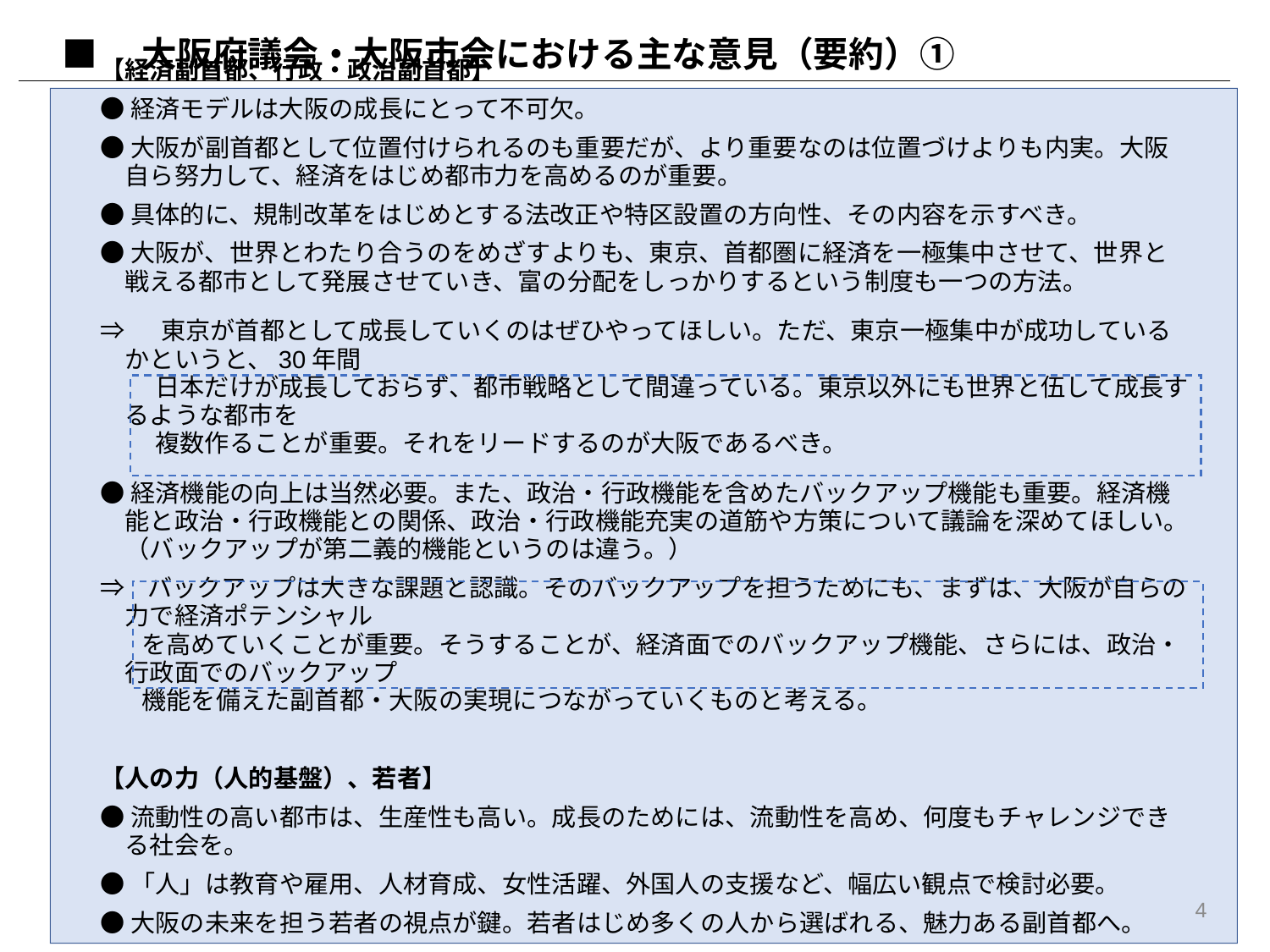

■　大阪府議会・大阪市会における主な意見（要約）①
【経済副首都、行政・政治副首都】
●経済モデルは大阪の成長にとって不可欠。
●大阪が副首都として位置付けられるのも重要だが、より重要なのは位置づけよりも内実。大阪自ら努力して、経済をはじめ都市力を高めるのが重要。
●具体的に、規制改革をはじめとする法改正や特区設置の方向性、その内容を示すべき。
●大阪が、世界とわたり合うのをめざすよりも、東京、首都圏に経済を一極集中させて、世界と戦える都市として発展させていき、富の分配をしっかりするという制度も一つの方法。
⇒　 東京が首都として成長していくのはぜひやってほしい。ただ、東京一極集中が成功しているかというと、30年間
　 日本だけが成長しておらず、都市戦略として間違っている。東京以外にも世界と伍して成長するような都市を
　 複数作ることが重要。それをリードするのが大阪であるべき。
●経済機能の向上は当然必要。また、政治・行政機能を含めたバックアップ機能も重要。経済機能と政治・行政機能との関係、政治・行政機能充実の道筋や方策について議論を深めてほしい。（バックアップが第二義的機能というのは違う。）
⇒   バックアップは大きな課題と認識。そのバックアップを担うためにも、まずは、大阪が自らの力で経済ポテンシャル
   を高めていくことが重要。そうすることが、経済面でのバックアップ機能、さらには、政治・行政面でのバックアップ
   機能を備えた副首都・大阪の実現につながっていくものと考える。

【人の力（人的基盤）、若者】
●流動性の高い都市は、生産性も高い。成長のためには、流動性を高め、何度もチャレンジできる社会を。
●「人」は教育や雇用、人材育成、女性活躍、外国人の支援など、幅広い観点で検討必要。
●大阪の未来を担う若者の視点が鍵。若者はじめ多くの人から選ばれる、魅力ある副首都へ。

4